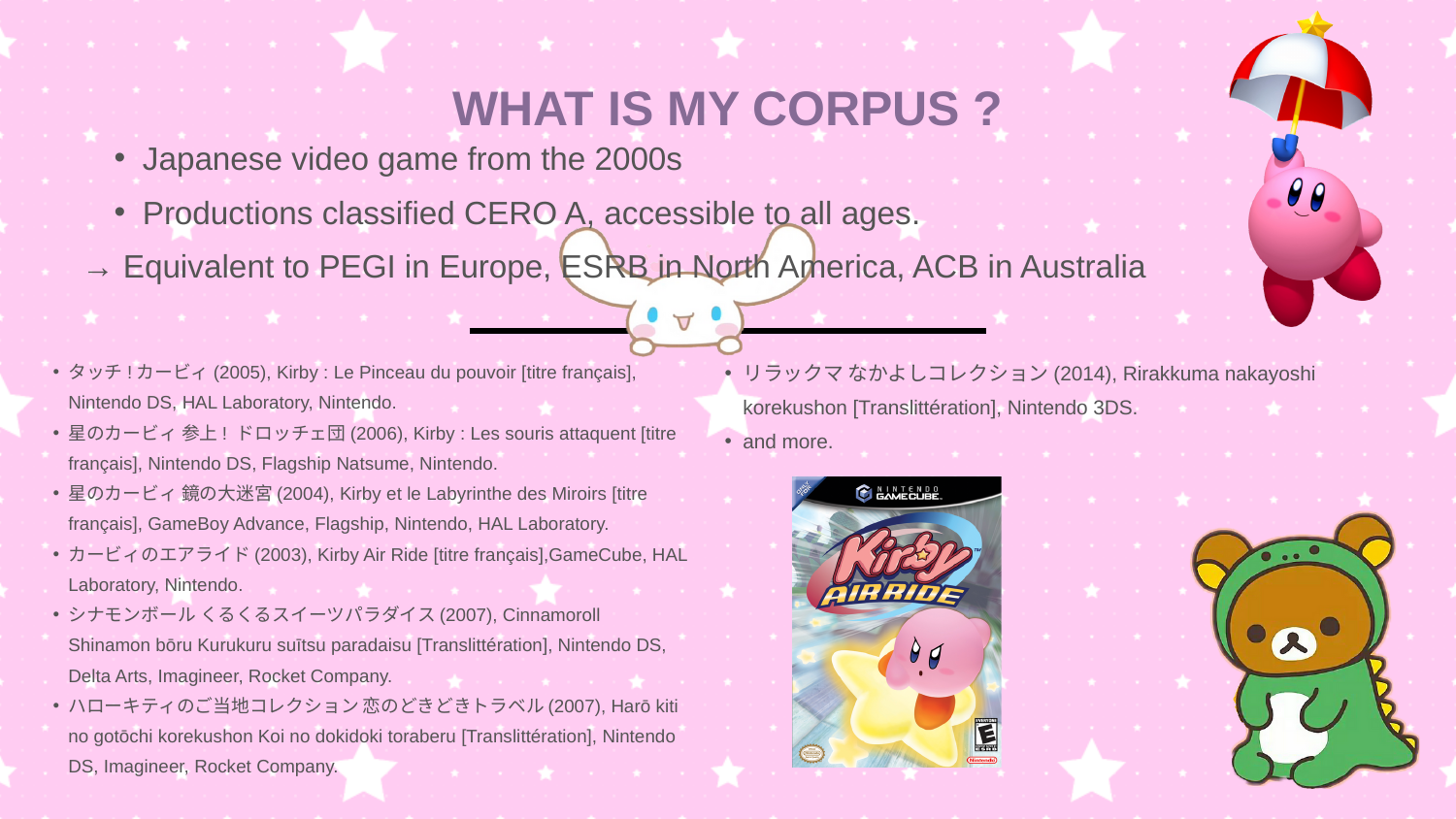

WHAT IS MY CORPUS ?
Japanese video game from the 2000s
Productions classified CERO A, accessible to all ages.
→ Equivalent to PEGI in Europe, ESRB in North America, ACB in Australia

リラックマ なかよしコレクション(2014), Rirakkuma nakayoshi korekushon [Translittération], Nintendo 3DS.
and more.
タッチ!カービィ(2005), Kirby : Le Pinceau du pouvoir [titre français], Nintendo DS, HAL Laboratory, Nintendo.
星のカービィ 参上! ドロッチェ団(2006), Kirby : Les souris attaquent [titre français], Nintendo DS, Flagship Natsume, Nintendo.
星のカービィ 鏡の大迷宮(2004), Kirby et le Labyrinthe des Miroirs [titre français], GameBoy Advance, Flagship, Nintendo, HAL Laboratory.
カービィのエアライド(2003), Kirby Air Ride [titre français],GameCube, HAL Laboratory, Nintendo.
シナモンボール くるくるスイーツパラダイス(2007), Cinnamoroll Shinamon bōru Kurukuru suītsu paradaisu [Translittération], Nintendo DS, Delta Arts, Imagineer, Rocket Company.
ハローキティのご当地コレクション 恋のどきどきトラベル(2007), Harō kiti no gotōchi korekushon Koi no dokidoki toraberu [Translittération], Nintendo DS, Imagineer, Rocket Company.